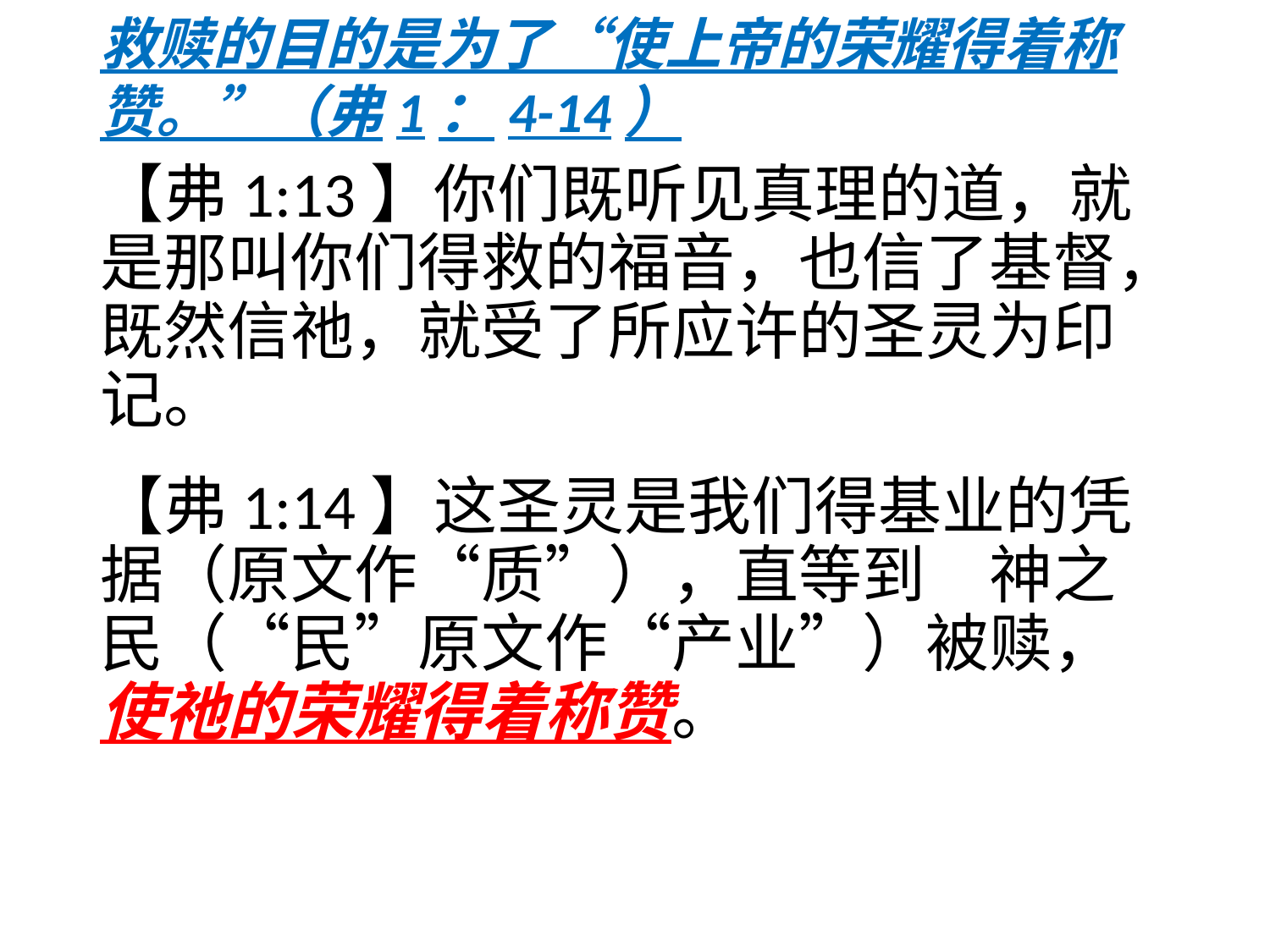

# 救赎的目的是为了“使上帝的荣耀得着称赞。”（弗1：4-14）
【弗1:13】你们既听见真理的道，就是那叫你们得救的福音，也信了基督，既然信祂，就受了所应许的圣灵为印记。

【弗1:14】这圣灵是我们得基业的凭据（原文作“质”），直等到　神之民（“民”原文作“产业”）被赎，使祂的荣耀得着称赞。